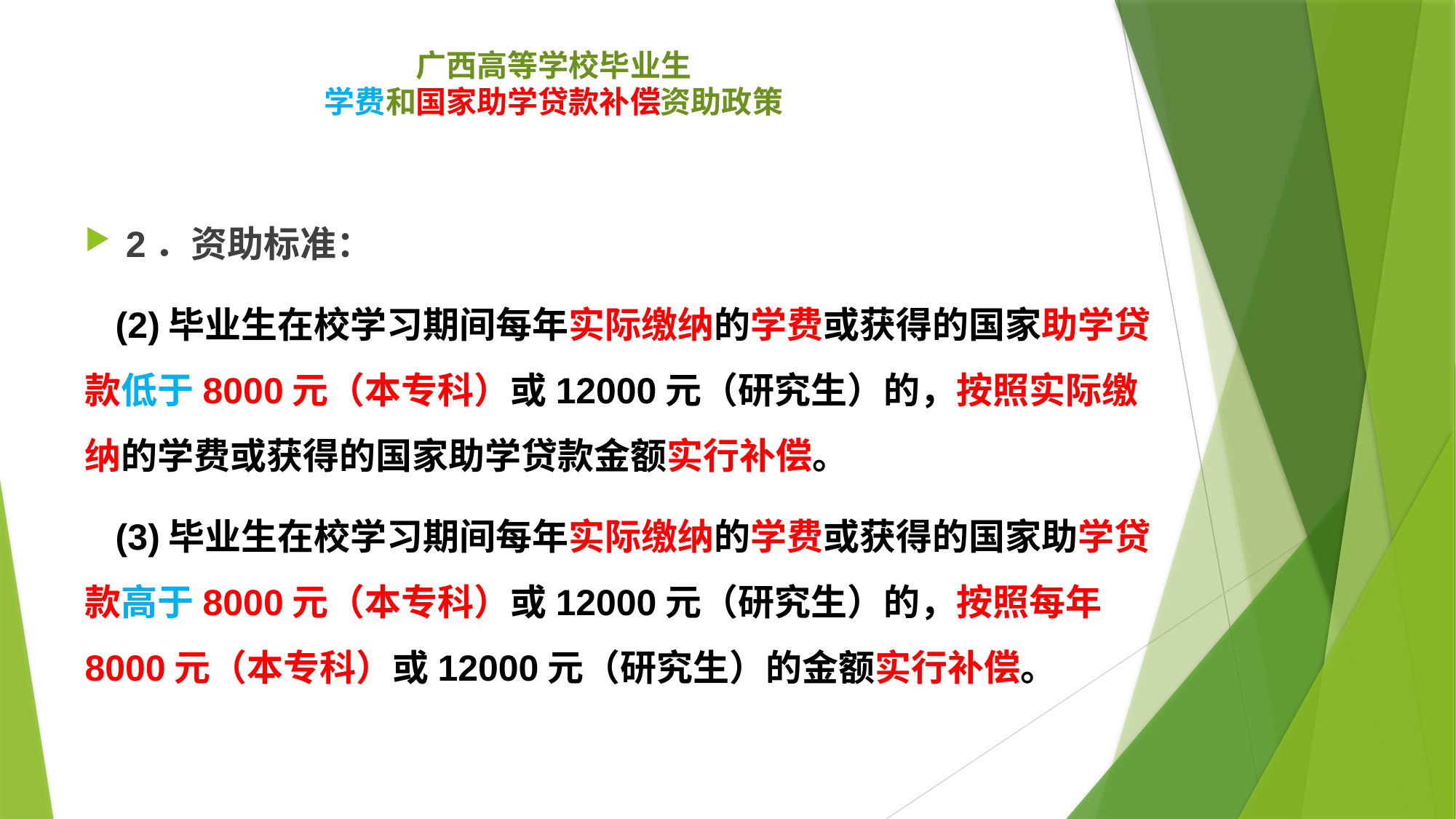

# 广西高等学校毕业生 学费和国家助学贷款补偿资助政策
2．资助标准：
   (2)毕业生在校学习期间每年实际缴纳的学费或获得的国家助学贷款低于8000元（本专科）或12000元（研究生）的，按照实际缴纳的学费或获得的国家助学贷款金额实行补偿。
   (3)毕业生在校学习期间每年实际缴纳的学费或获得的国家助学贷款高于8000元（本专科）或12000元（研究生）的，按照每年8000元（本专科）或12000元（研究生）的金额实行补偿。